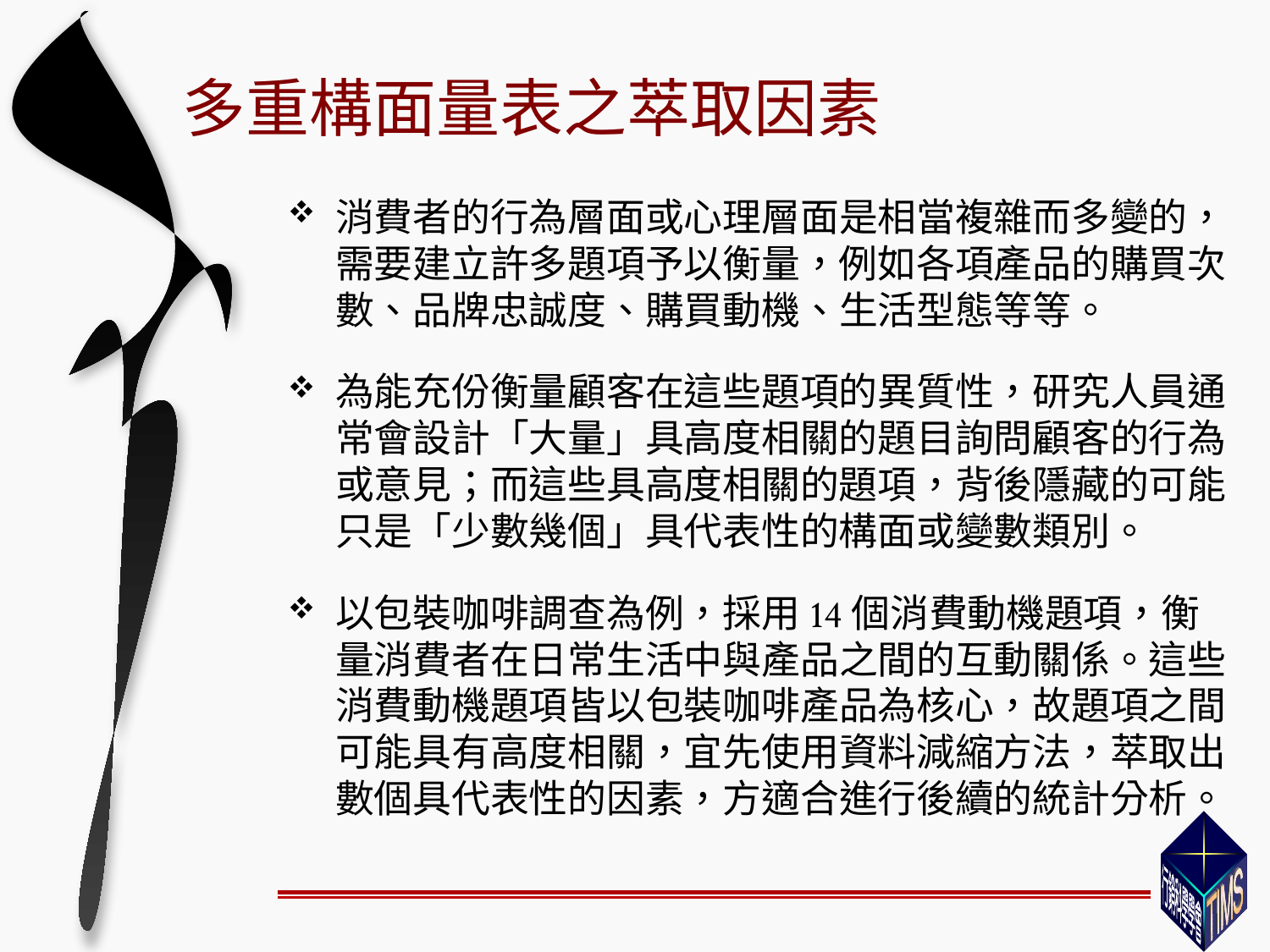

# 多重構面量表之萃取因素
消費者的行為層面或心理層面是相當複雜而多變的，需要建立許多題項予以衡量，例如各項產品的購買次數、品牌忠誠度、購買動機、生活型態等等。
為能充份衡量顧客在這些題項的異質性，研究人員通常會設計「大量」具高度相關的題目詢問顧客的行為或意見；而這些具高度相關的題項，背後隱藏的可能只是「少數幾個」具代表性的構面或變數類別。
以包裝咖啡調查為例，採用14個消費動機題項，衡量消費者在日常生活中與產品之間的互動關係。這些消費動機題項皆以包裝咖啡產品為核心，故題項之間可能具有高度相關，宜先使用資料減縮方法，萃取出數個具代表性的因素，方適合進行後續的統計分析。